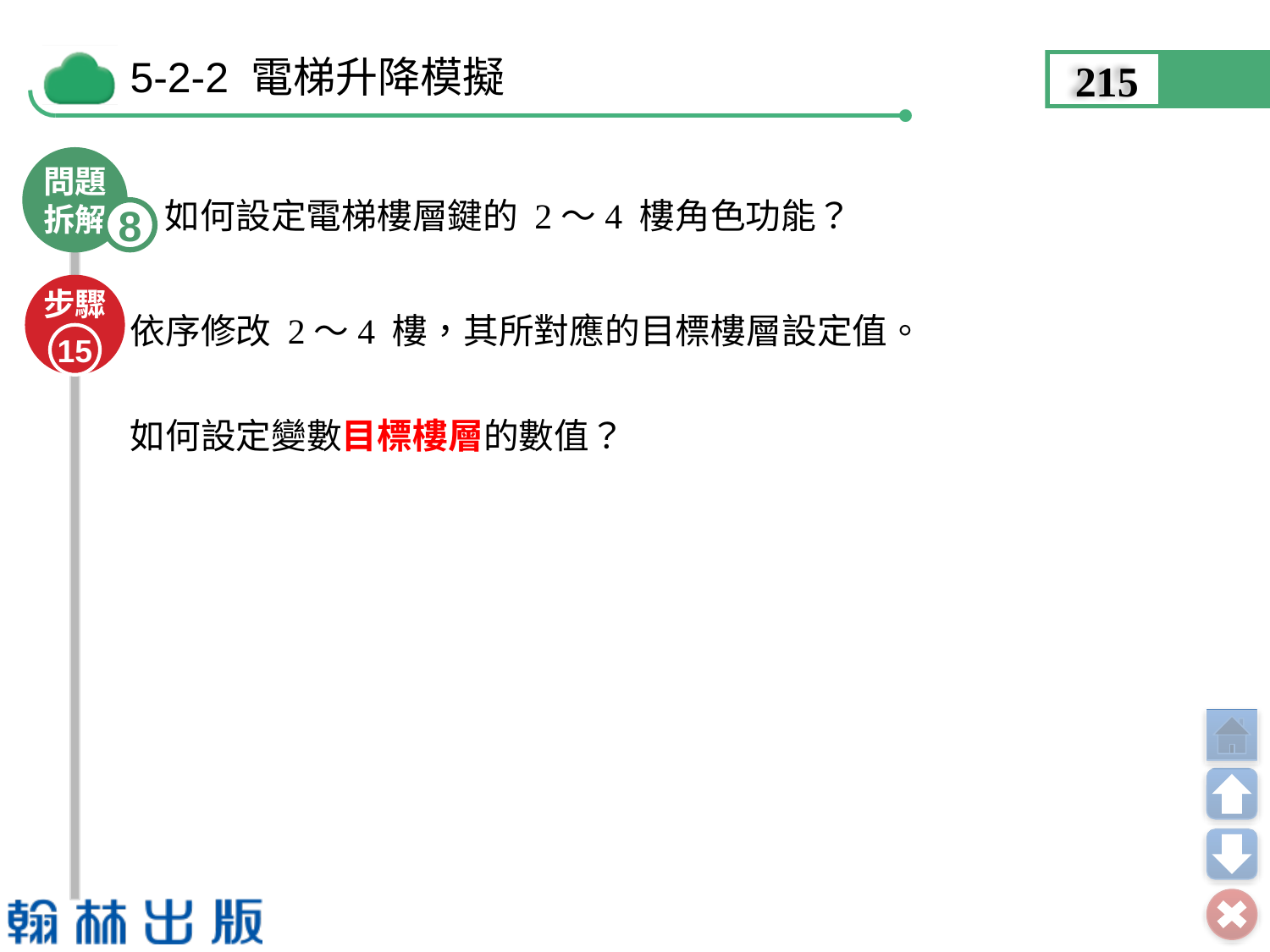

215
問題
拆解
8
如何設定電梯樓層鍵的 2～4 樓角色功能？

步驟

15
依序修改 2～4 樓，其所對應的目標樓層設定值。
如何設定變數目標樓層的數值？